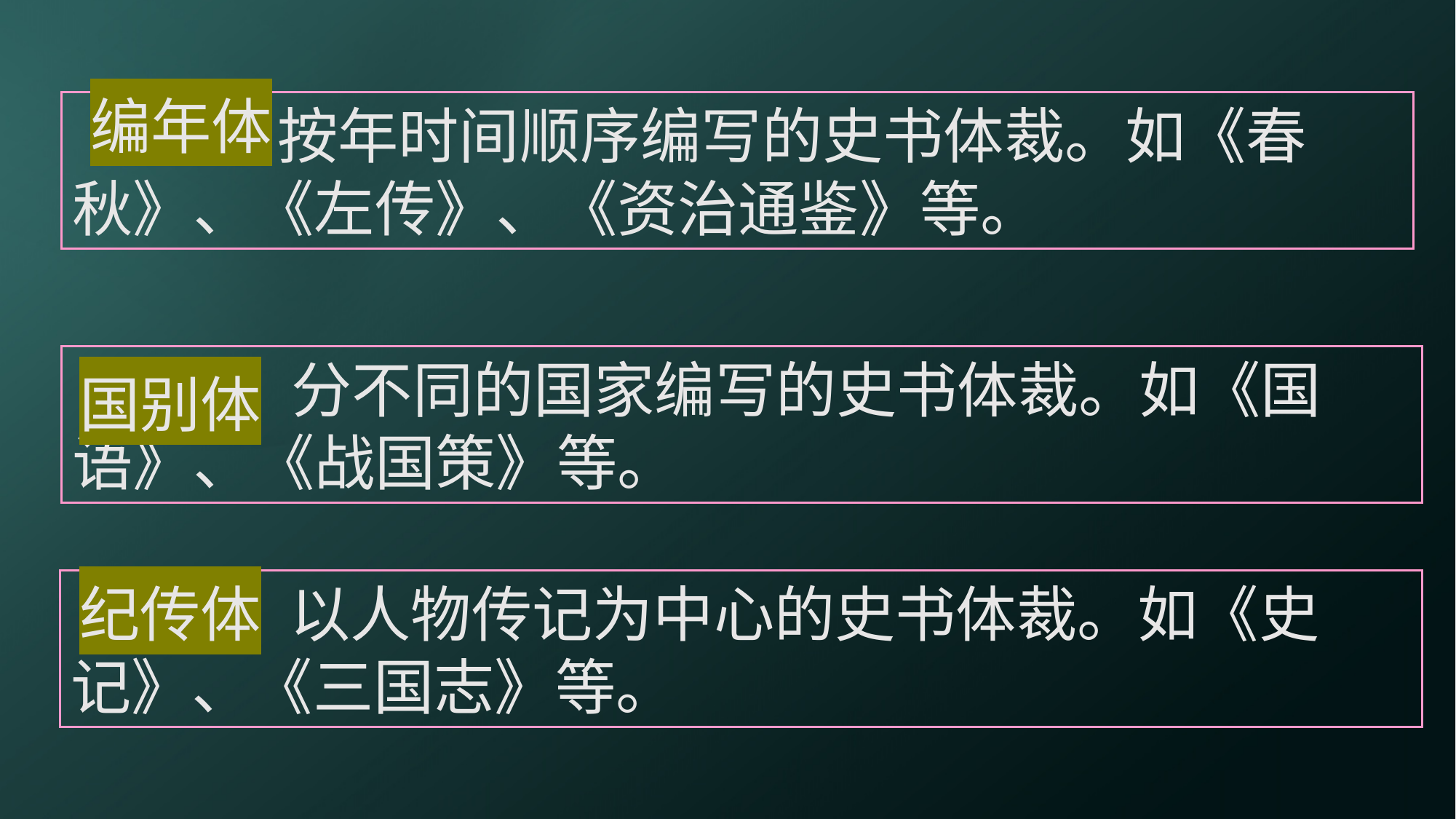

编年体
              按年时间顺序编写的史书体裁。如《春秋》、《左传》、《资治通鉴》等。
e7d195523061f1c0c2b73831c94a3edc981f60e396d3e182073EE1468018468A7F192AE5E5CD515B6C3125F8AF6E4EE646174E8CF0B46FD19828DCE8CDA3B3A044A74F0E769C5FA8CB87AB6FC303C8BA3785FAC64AF542475A45392D2F8775CA09404B8122E755E8D50F2EB8F385E18313826A9D5FC56A252BE1477DBA86F063A13A534DCD014D15A741296C1B0F0370
               分不同的国家编写的史书体裁。如《国语》、《战国策》等。
国别体
               以人物传记为中心的史书体裁。如《史记》、《三国志》等。
纪传体